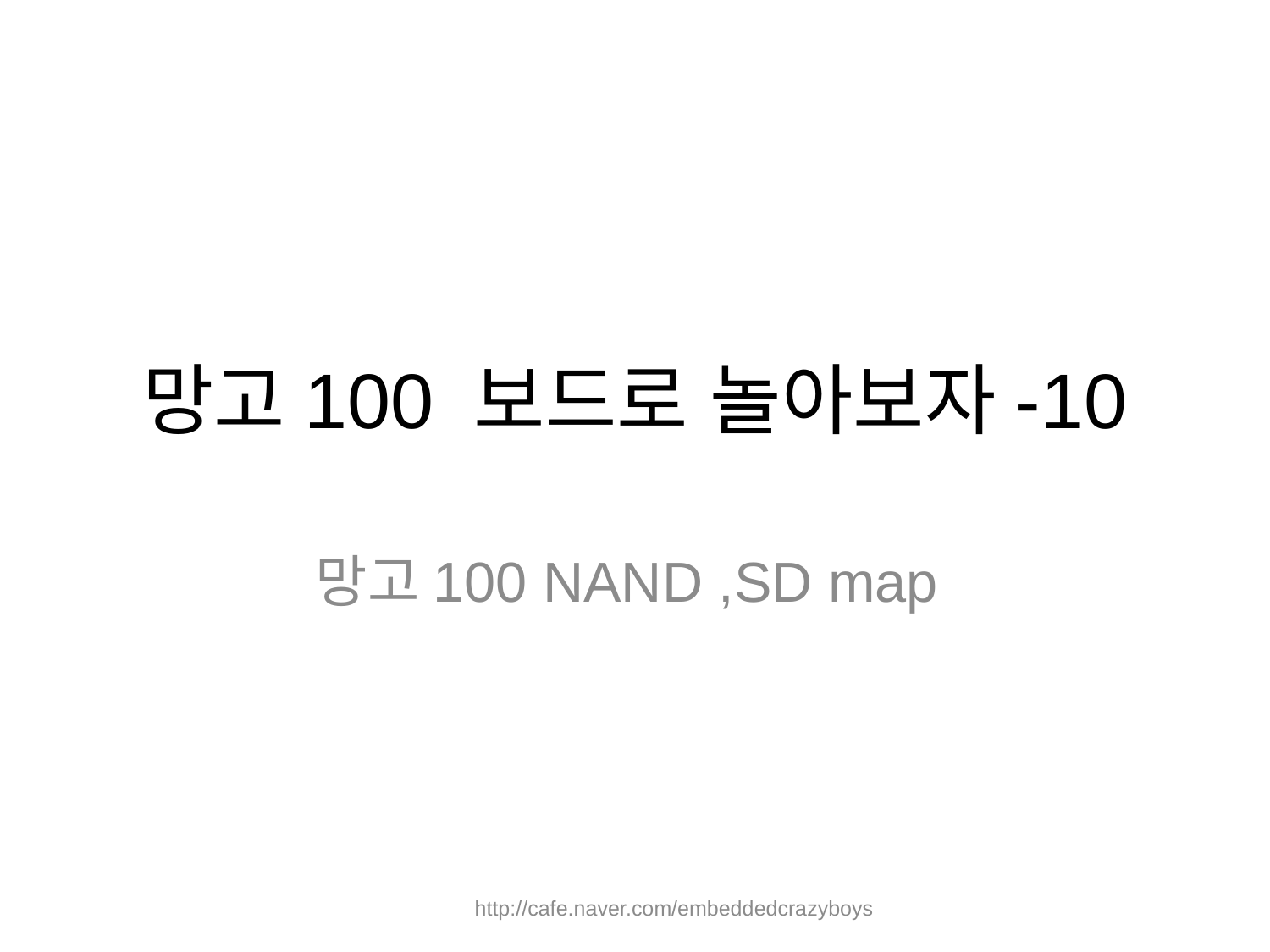

# 망고100 보드로 놀아보자-10
망고100 NAND ,SD map
http://cafe.naver.com/embeddedcrazyboys